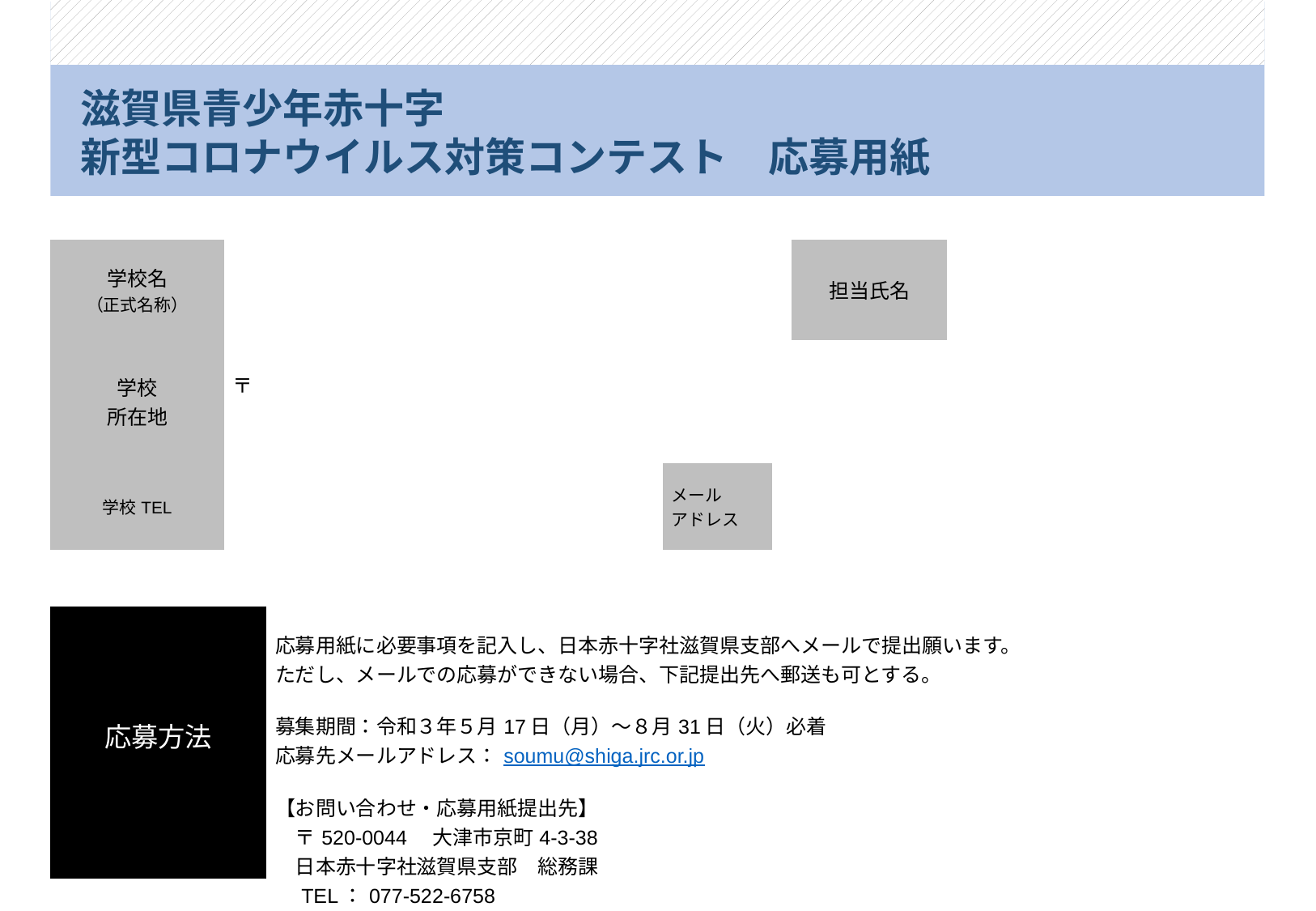

滋賀県青少年赤十字
新型コロナウイルス対策コンテスト　応募用紙
| 学校名 （正式名称） |  |  |  | 担当氏名 |  |
| --- | --- | --- | --- | --- | --- |
| 学校 所在地 | 〒 |  |  |  |  |
| 学校TEL |  | メール アドレス |  |  |  |
| 応募方法 | 応募用紙に必要事項を記入し、日本赤十字社滋賀県支部へメールで提出願います。 ただし、メールでの応募ができない場合、下記提出先へ郵送も可とする。 募集期間：令和３年５月17日（月）～８月31日（火）必着 応募先メールアドレス：soumu@shiga.jrc.or.jp 【お問い合わせ・応募用紙提出先】 　〒520-0044　大津市京町4-3-38 　日本赤十字社滋賀県支部　総務課 　TEL：077-522-6758 |
| --- | --- |
|  |  |